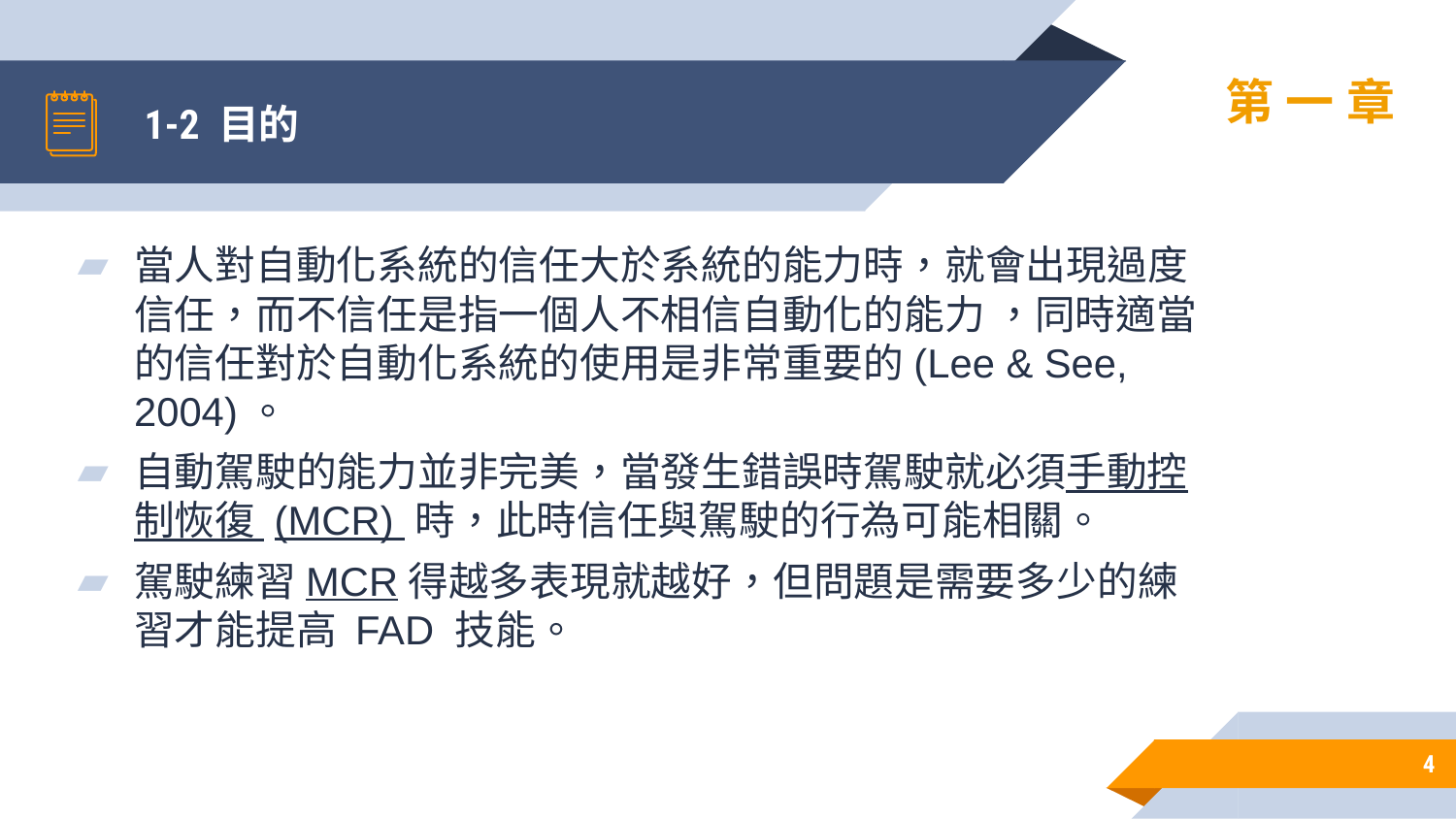

# 1-2 目的
第一章

當人對自動化系統的信任大於系統的能力時，就會出現過度信任，而不信任是指一個人不相信自動化的能力 ，同時適當的信任對於自動化系統的使用是非常重要的(Lee & See, 2004)。
自動駕駛的能力並非完美，當發生錯誤時駕駛就必須手動控制恢復 (MCR) 時，此時信任與駕駛的行為可能相關。
駕駛練習MCR得越多表現就越好，但問題是需要多少的練習才能提高 FAD 技能。

4